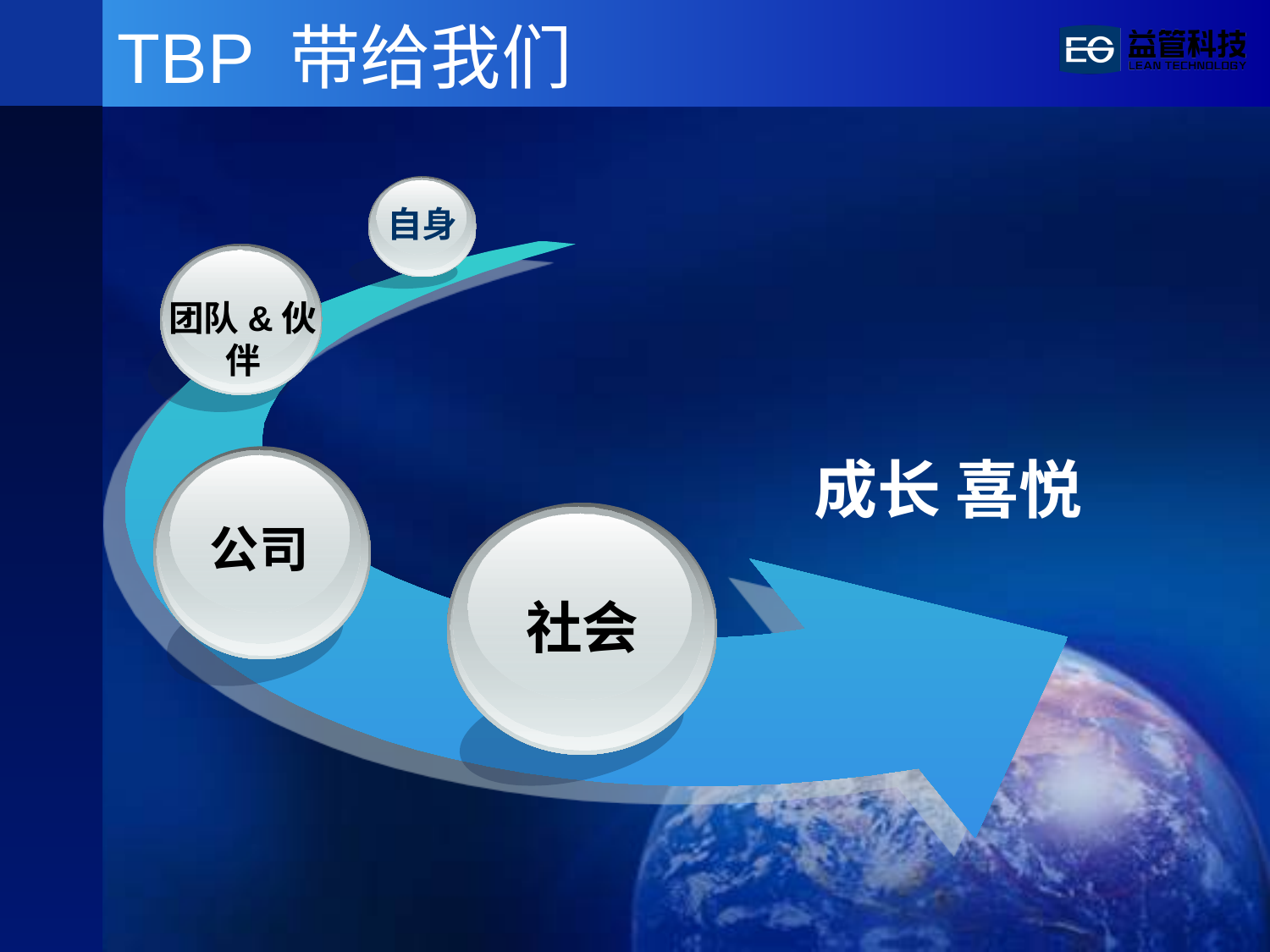

# TBP 带给我们

自身

团队&伙伴

成长 喜悦

公司

社会